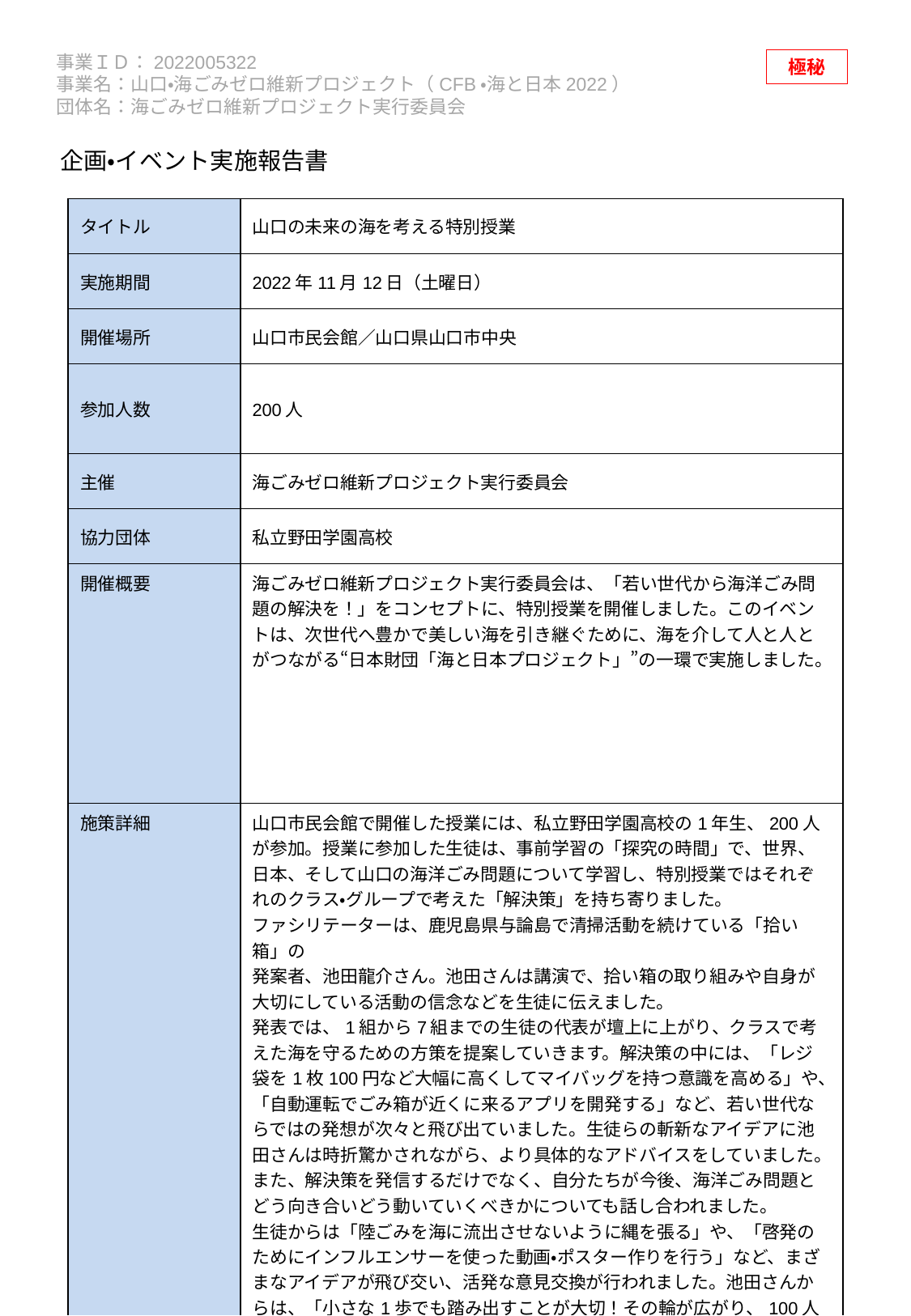

企画・イベント実施報告書
| タイトル | 山口の未来の海を考える特別授業 |
| --- | --- |
| 実施期間 | 2022年11月12日（土曜日） |
| 開催場所 | 山口市民会館／山口県山口市中央 |
| 参加人数 | 200人 |
| 主催 | 海ごみゼロ維新プロジェクト実行委員会 |
| 協力団体 | 私立野田学園高校 |
| 開催概要 | 海ごみゼロ維新プロジェクト実行委員会は、「若い世代から海洋ごみ問題の解決を！」をコンセプトに、特別授業を開催しました。このイベントは、次世代へ豊かで美しい海を引き継ぐために、海を介して人と人とがつながる“日本財団「海と日本プロジェクト」”の一環で実施しました。 |
| 施策詳細 | 山口市民会館で開催した授業には、私立野田学園高校の1年生、200人が参加。授業に参加した生徒は、事前学習の「探究の時間」で、世界、日本、そして山口の海洋ごみ問題について学習し、特別授業ではそれぞれのクラス・グループで考えた「解決策」を持ち寄りました。 ファシリテーターは、鹿児島県与論島で清掃活動を続けている「拾い箱」の 発案者、池田龍介さん。池田さんは講演で、拾い箱の取り組みや自身が 大切にしている活動の信念などを生徒に伝えました。 発表では、1組から7組までの生徒の代表が壇上に上がり、クラスで考えた海を守るための方策を提案していきます。解決策の中には、「レジ袋を1枚100円など大幅に高くしてマイバッグを持つ意識を高める」や、「自動運転でごみ箱が近くに来るアプリを開発する」など、若い世代ならではの発想が次々と飛び出ていました。生徒らの斬新なアイデアに池田さんは時折驚かされながら、より具体的なアドバイスをしていました。 また、解決策を発信するだけでなく、自分たちが今後、海洋ごみ問題と どう向き合いどう動いていくべきかについても話し合われました。 生徒からは「陸ごみを海に流出させないように縄を張る」や、「啓発のためにインフルエンサーを使った動画・ポスター作りを行う」など、まざまなアイデアが飛び交い、活発な意見交換が行われました。池田さんからは、「小さな1歩でも踏み出すことが大切！その輪が広がり、100人が取り組めば大きなアクションになる」と人任せにしない姿勢を持って続けることが大切と伝えていました。生徒らは、海洋ごみをゼロにするためのこれからの行動目標を掲げ、最後は笑顔で記念撮影。地元の海を未来に残すにはどう行動すればいいのか、考えるきっかけとなったようです。 |